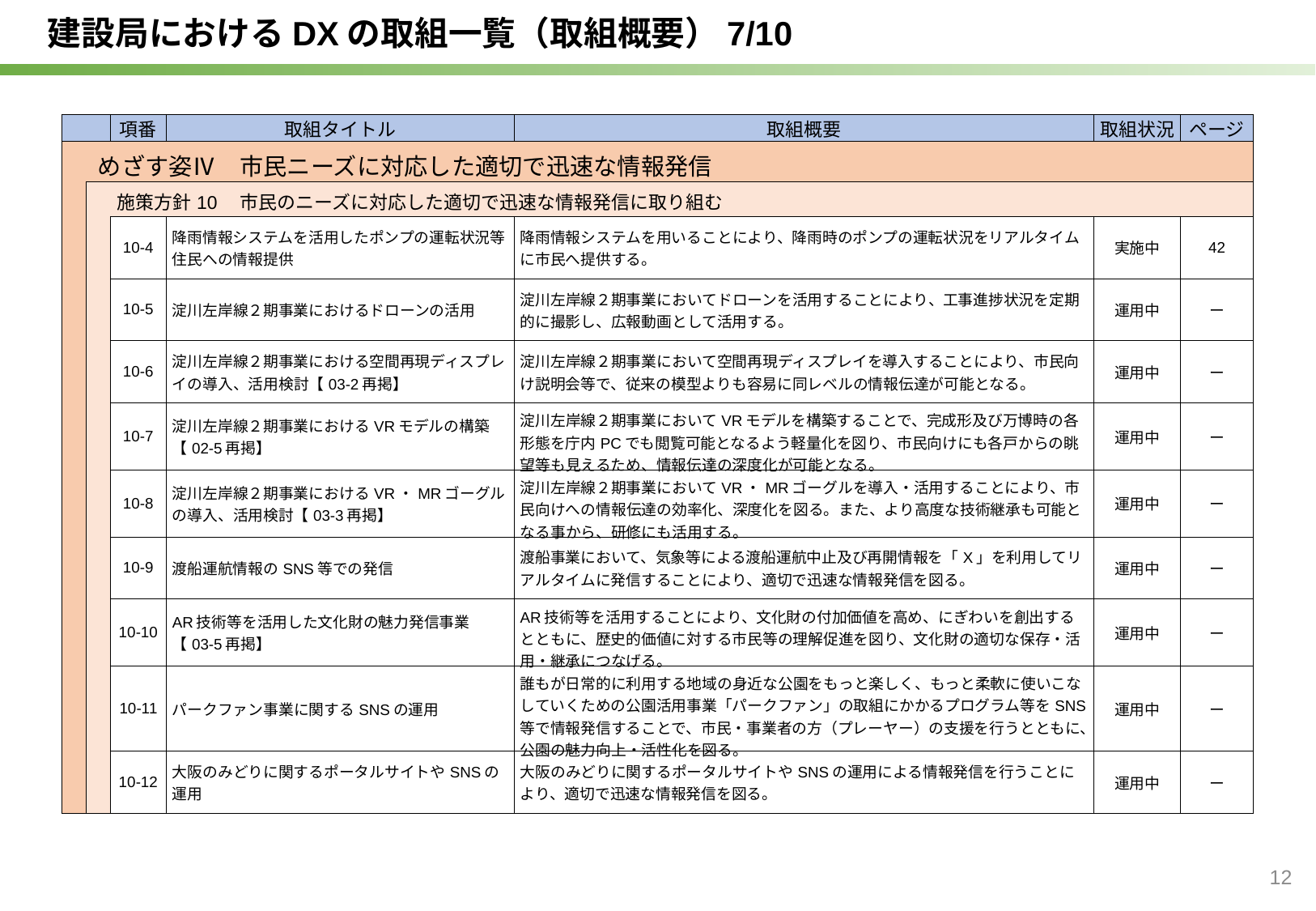

建設局におけるDXの取組一覧（取組概要）7/10
|  |  | 項番 | 取組タイトル | 取組概要 | 取組状況 | ページ |
| --- | --- | --- | --- | --- | --- | --- |
| めざす姿Ⅳ　市民ニーズに対応した適切で迅速な情報発信 |  |  |  |  |  |  |
|  | 施策方針10　市民のニーズに対応した適切で迅速な情報発信に取り組む |  |  |  |  |  |
|  |  | 10-4 | 降雨情報システムを活用したポンプの運転状況等住民への情報提供 | 降雨情報システムを用いることにより、降雨時のポンプの運転状況をリアルタイムに市民へ提供する。 | 実施中 | 42 |
|  |  | 10-5 | 淀川左岸線２期事業におけるドローンの活用 | 淀川左岸線２期事業においてドローンを活用することにより、工事進捗状況を定期的に撮影し、広報動画として活用する。 | 運用中 | ー |
|  |  | 10-6 | 淀川左岸線２期事業における空間再現ディスプレイの導入、活用検討【03-2再掲】 | 淀川左岸線２期事業において空間再現ディスプレイを導入することにより、市民向け説明会等で、従来の模型よりも容易に同レベルの情報伝達が可能となる。 | 運用中 | ー |
|  |  | 10-7 | 淀川左岸線２期事業におけるVRモデルの構築【02-5再掲】 | 淀川左岸線２期事業においてVRモデルを構築することで、完成形及び万博時の各形態を庁内PCでも閲覧可能となるよう軽量化を図り、市民向けにも各戸からの眺望等も見えるため、情報伝達の深度化が可能となる。 | 運用中 | ー |
|  |  | 10-8 | 淀川左岸線２期事業におけるVR・MRゴーグルの導入、活用検討【03-3再掲】 | 淀川左岸線２期事業においてVR・MRゴーグルを導入・活用することにより、市民向けへの情報伝達の効率化、深度化を図る。また、より高度な技術継承も可能となる事から、研修にも活用する。 | 運用中 | ー |
|  |  | 10-9 | 渡船運航情報のSNS等での発信 | 渡船事業において、気象等による渡船運航中止及び再開情報を「X」を利用してリアルタイムに発信することにより、適切で迅速な情報発信を図る。 | 運用中 | ー |
|  |  | 10-10 | AR技術等を活用した文化財の魅力発信事業【03-5再掲】 | AR技術等を活用することにより、文化財の付加価値を高め、にぎわいを創出するとともに、歴史的価値に対する市民等の理解促進を図り、文化財の適切な保存・活用・継承につなげる。 | 運用中 | ー |
|  |  | 10-11 | パークファン事業に関するSNSの運用 | 誰もが日常的に利用する地域の身近な公園をもっと楽しく、もっと柔軟に使いこなしていくための公園活用事業「パークファン」の取組にかかるプログラム等をSNS等で情報発信することで、市民・事業者の方（プレーヤー）の支援を行うとともに、公園の魅力向上・活性化を図る。 | 運用中 | ー |
|  |  | 10-12 | 大阪のみどりに関するポータルサイトやSNSの運用 | 大阪のみどりに関するポータルサイトやSNSの運用による情報発信を行うことにより、適切で迅速な情報発信を図る。 | 運用中 | ー |
12